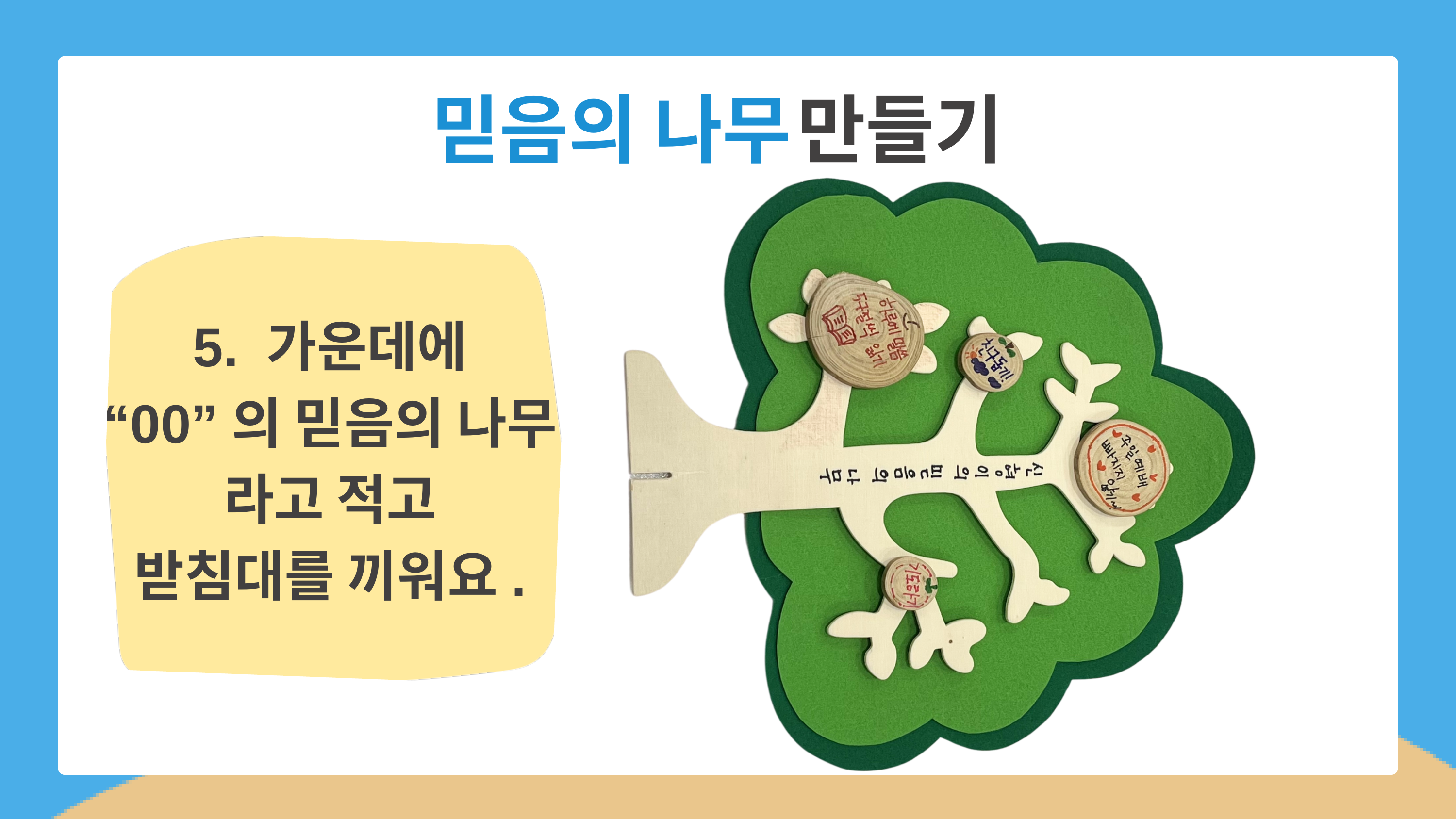

믿음의 나무
만들기

5. 가운데에
“00”의 믿음의 나무
라고 적고
받침대를 끼워요.